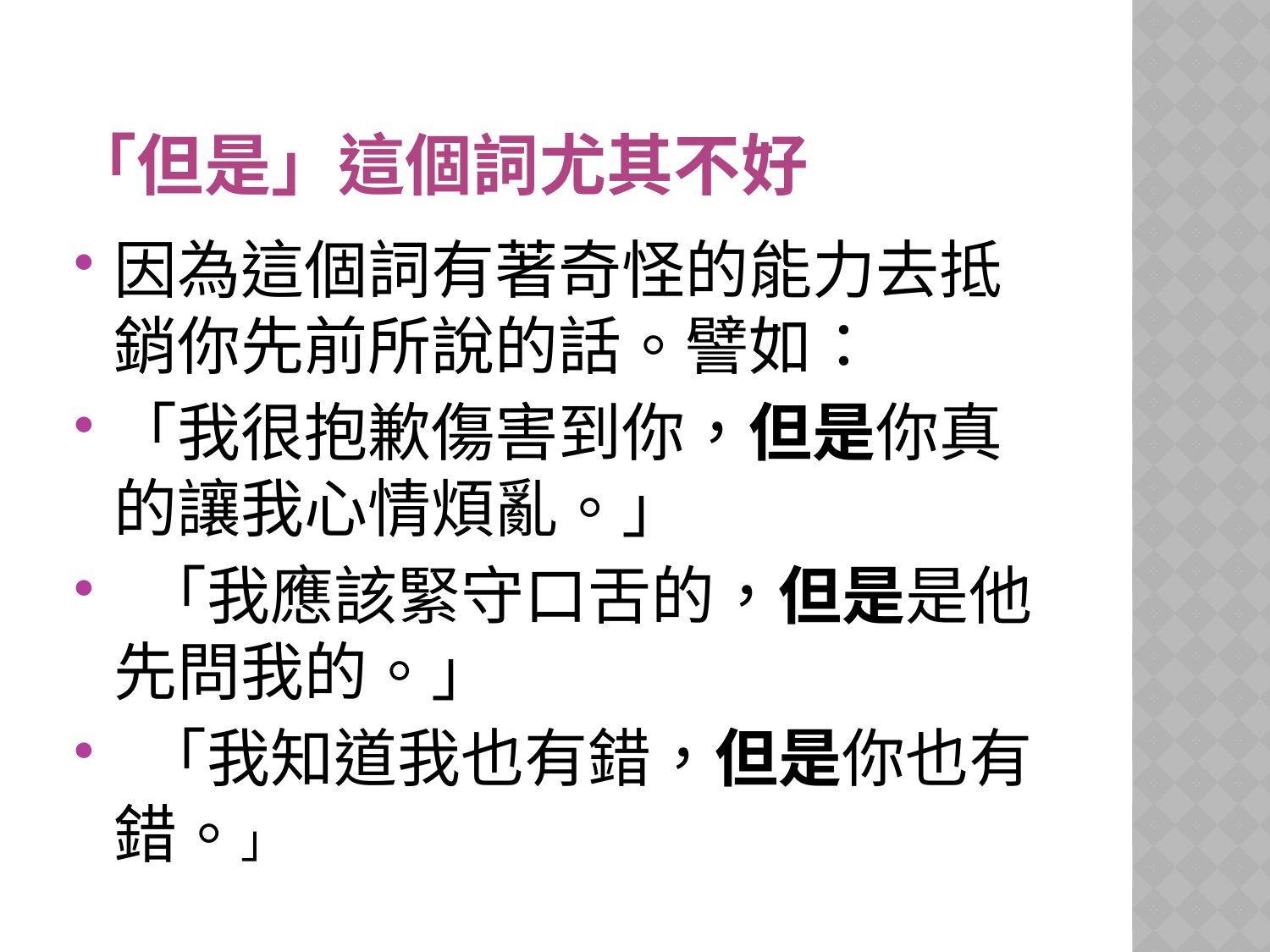

# 「但是」這個詞尤其不好
因為這個詞有著奇怪的能力去抵銷你先前所說的話。譬如：
「我很抱歉傷害到你，但是你真的讓我心情煩亂。」
 「我應該緊守口舌的，但是是他先問我的。」
 「我知道我也有錯，但是你也有錯。」